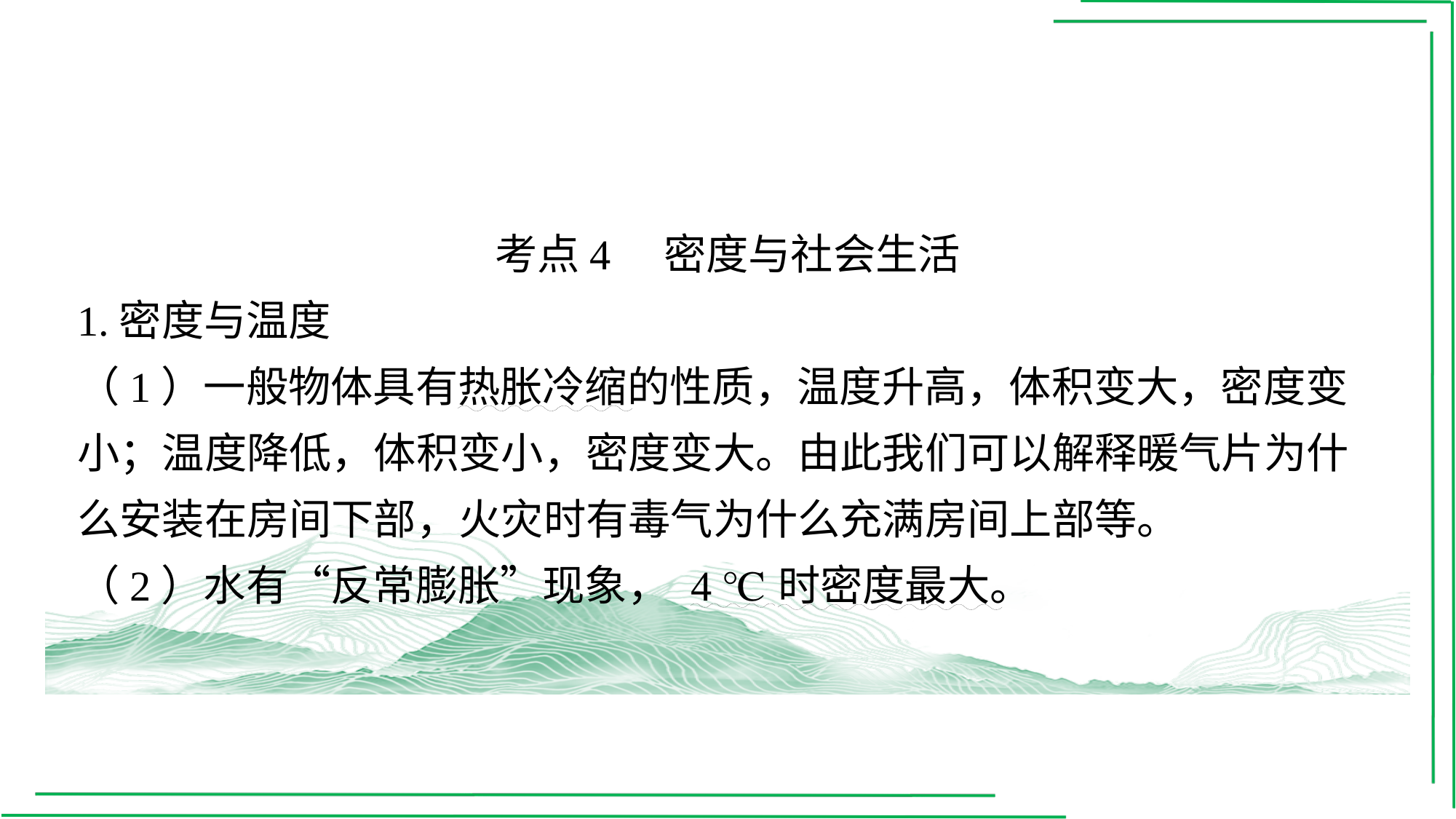

考点4　密度与社会生活
1.密度与温度
（1）一般物体具有热胀冷缩的性质，温度升高，体积变大，密度变小；温度降低，体积变小，密度变大。由此我们可以解释暖气片为什么安装在房间下部，火灾时有毒气为什么充满房间上部等。
（2）水有“反常膨胀”现象， 4 ℃时密度最大。